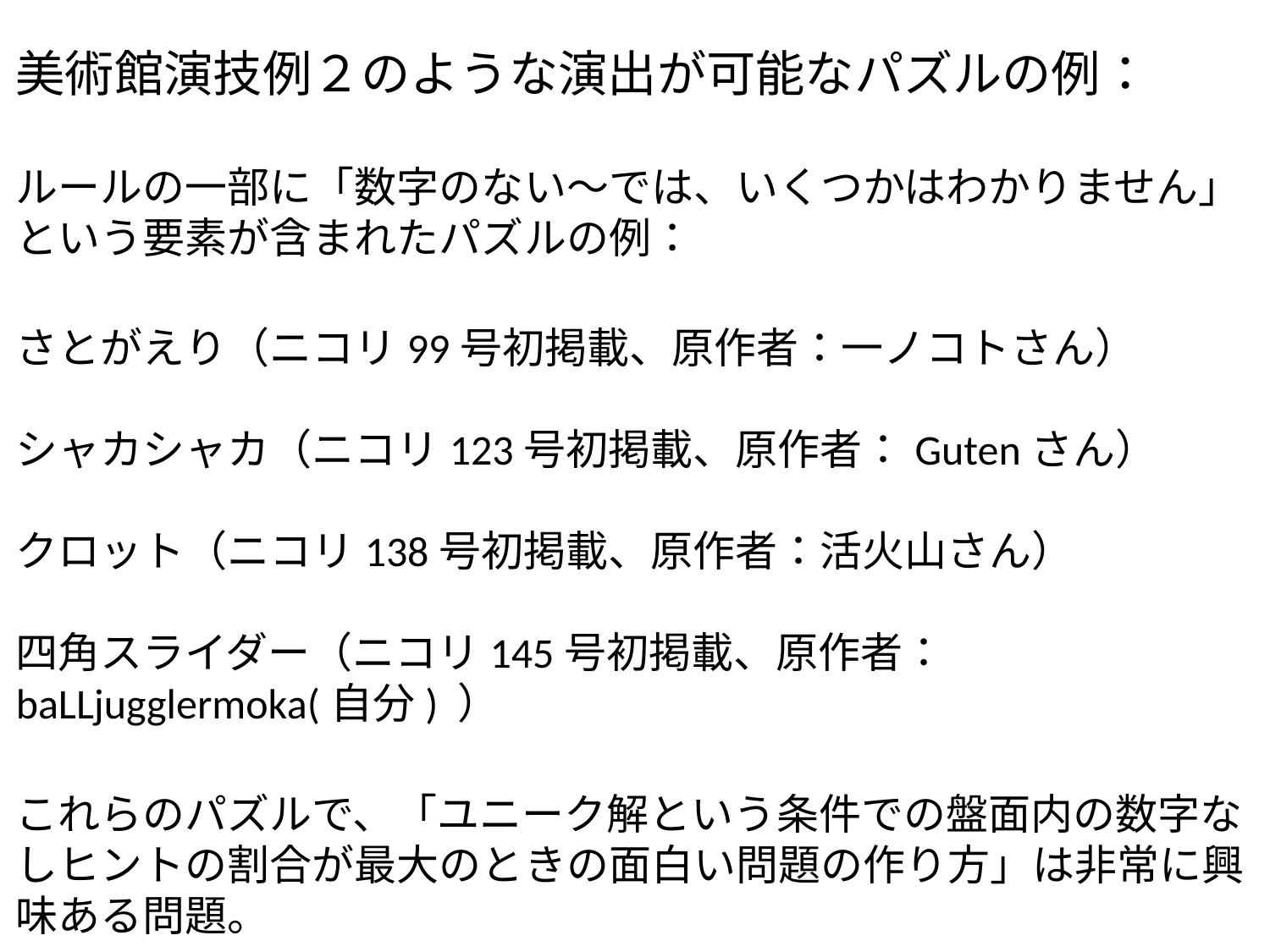

美術館演技例２のような演出が可能なパズルの例：

ルールの一部に「数字のない～では、いくつかはわかりません」という要素が含まれたパズルの例：

さとがえり（ニコリ99号初掲載、原作者：一ノコトさん）

シャカシャカ（ニコリ123号初掲載、原作者：Gutenさん）

クロット（ニコリ138号初掲載、原作者：活火山さん）

四角スライダー（ニコリ145号初掲載、原作者：baLLjugglermoka(自分) ）

これらのパズルで、「ユニーク解という条件での盤面内の数字なしヒントの割合が最大のときの面白い問題の作り方」は非常に興味ある問題。
　　　シャカシャカ等は数字ヒントなしの問題